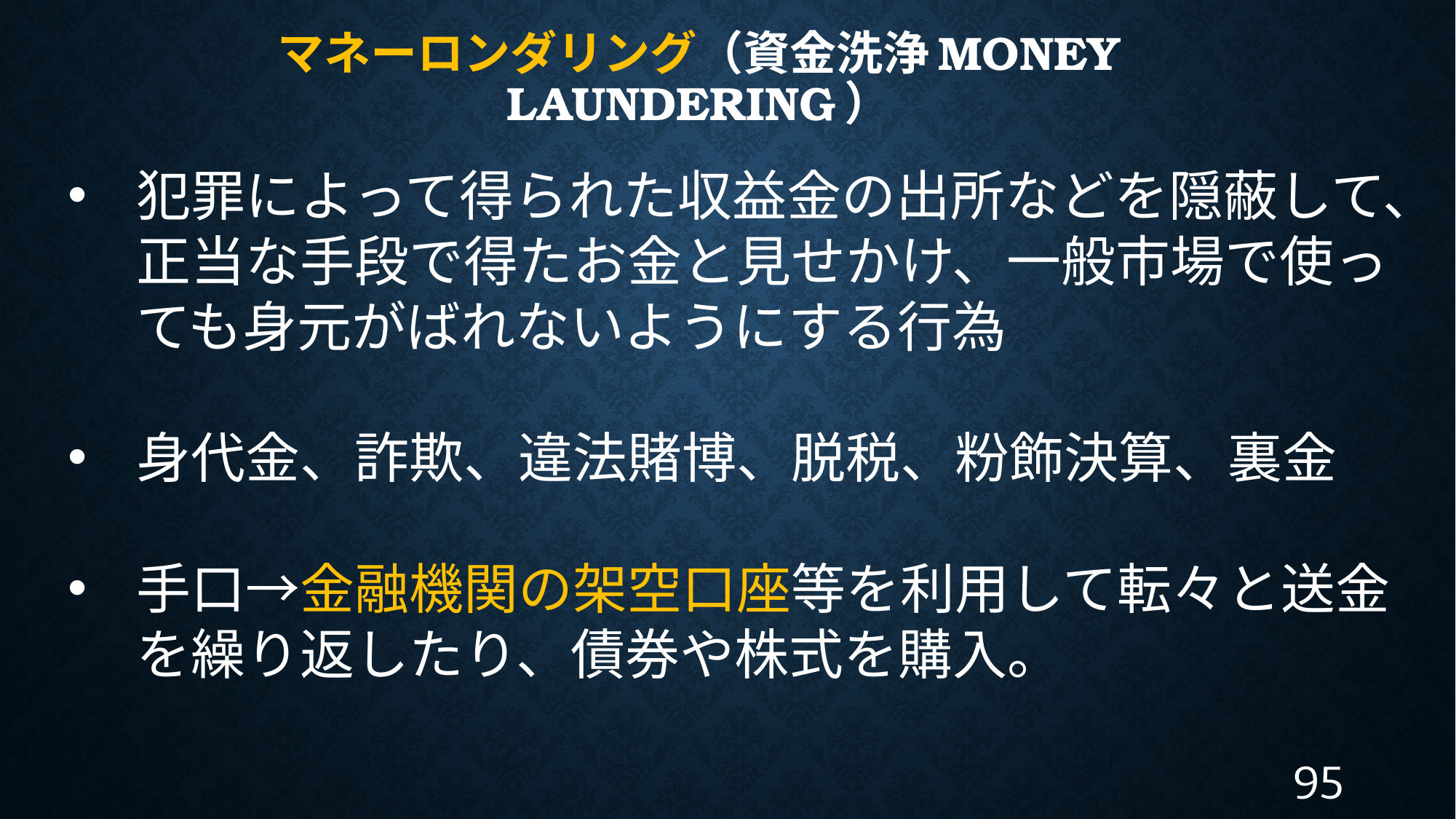

マネーロンダリング（資金洗浄money laundering）
犯罪によって得られた収益金の出所などを隠蔽して、正当な手段で得たお金と見せかけ、一般市場で使っても身元がばれないようにする行為

身代金、詐欺、違法賭博、脱税、粉飾決算、裏金

手口→金融機関の架空口座等を利用して転々と送金を繰り返したり、債券や株式を購入。
95